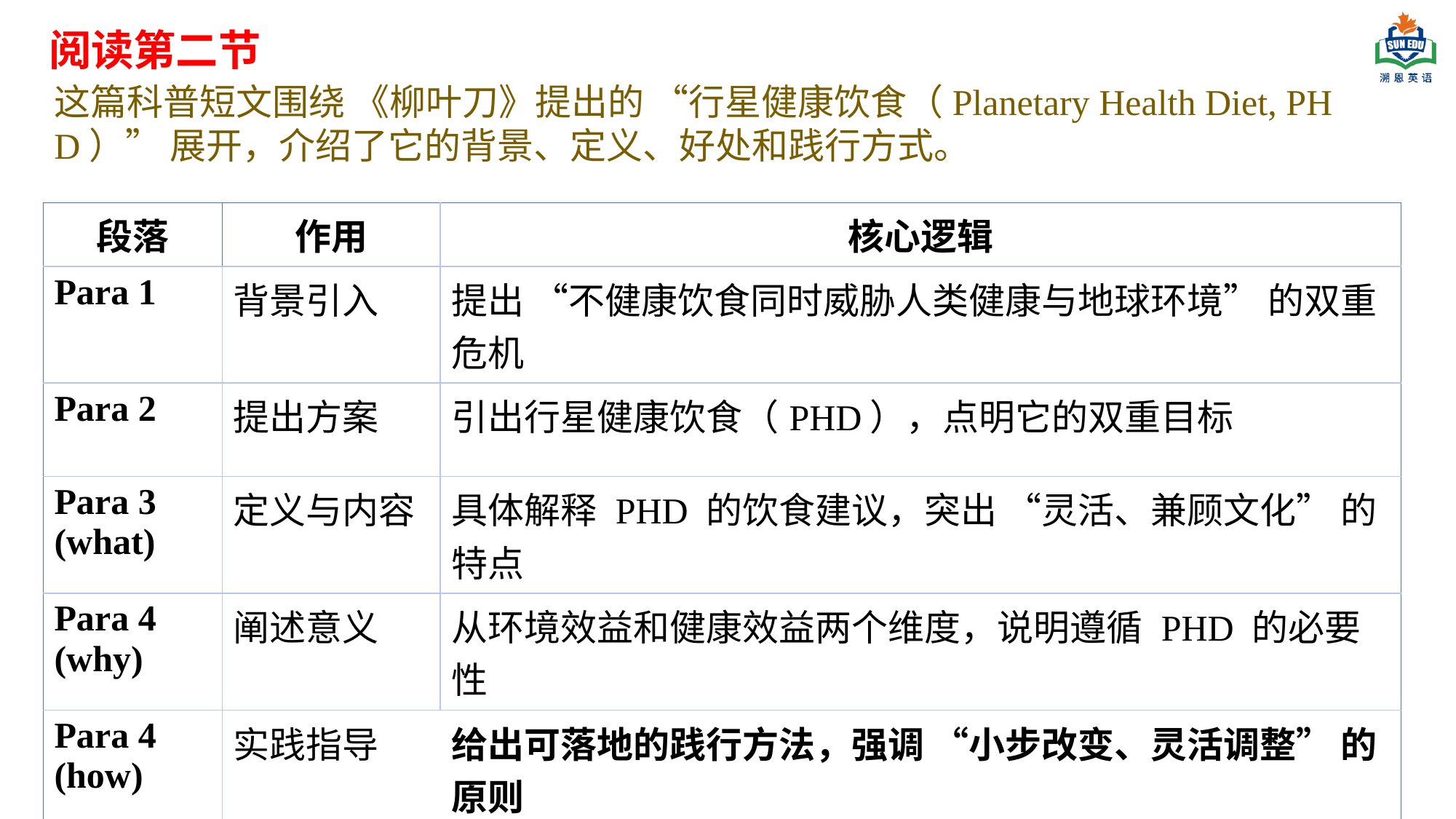

阅读第二节
这篇科普短文围绕 《柳叶刀》提出的 “行星健康饮食（Planetary Health Diet, PHD）” 展开，介绍了它的背景、定义、好处和践行方式。
| 段落 | 作用 | 核心逻辑 |
| --- | --- | --- |
| Para 1 | 背景引入 | 提出 “不健康饮食同时威胁人类健康与地球环境” 的双重危机 |
| Para 2 | 提出方案 | 引出行星健康饮食（PHD），点明它的双重目标 |
| Para 3 (what) | 定义与内容 | 具体解释 PHD 的饮食建议，突出 “灵活、兼顾文化” 的特点 |
| Para 4 (why) | 阐述意义 | 从环境效益和健康效益两个维度，说明遵循 PHD 的必要性 |
| Para 4 (how) | 实践指导 | 给出可落地的践行方法，强调 “小步改变、灵活调整” 的原则 |